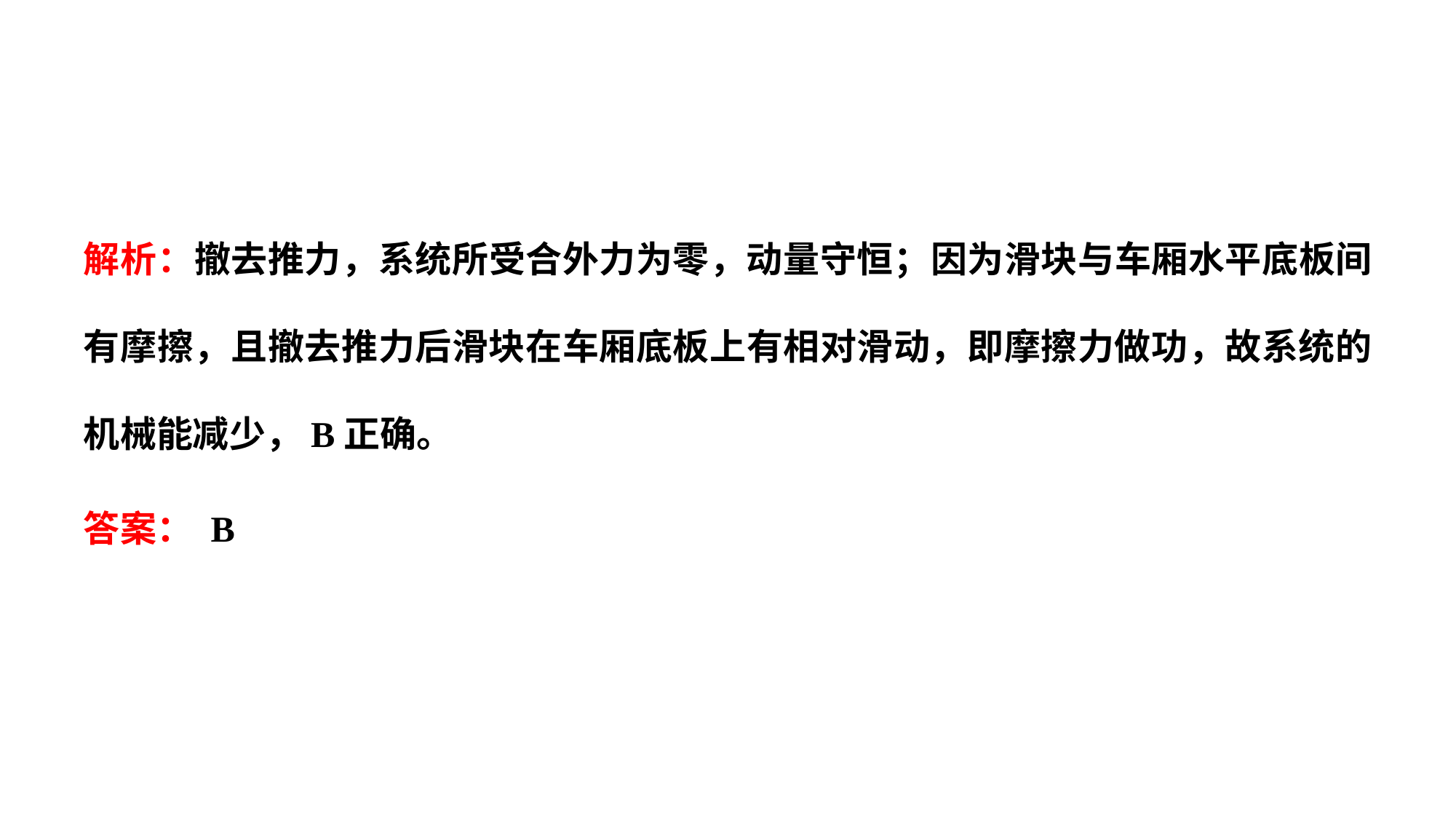

解析：撤去推力，系统所受合外力为零，动量守恒；因为滑块与车厢水平底板间有摩擦，且撤去推力后滑块在车厢底板上有相对滑动，即摩擦力做功，故系统的机械能减少，B正确。
答案： B